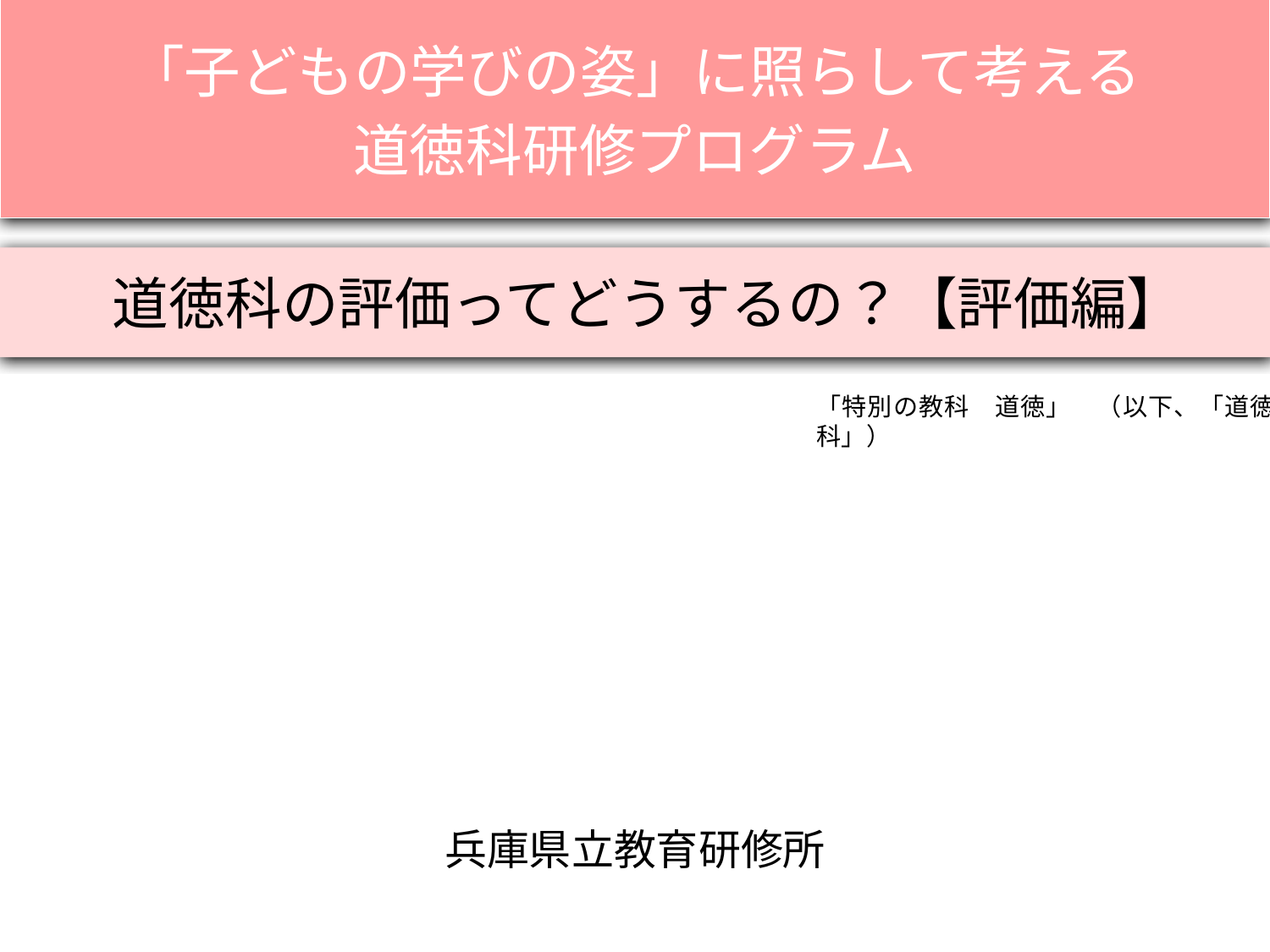

「子どもの学びの姿」に照らして考える
道徳科研修プログラム
 道徳科の評価ってどうするの？【評価編】
「特別の教科　道徳」　（以下、「道徳科」）
兵庫県立教育研修所